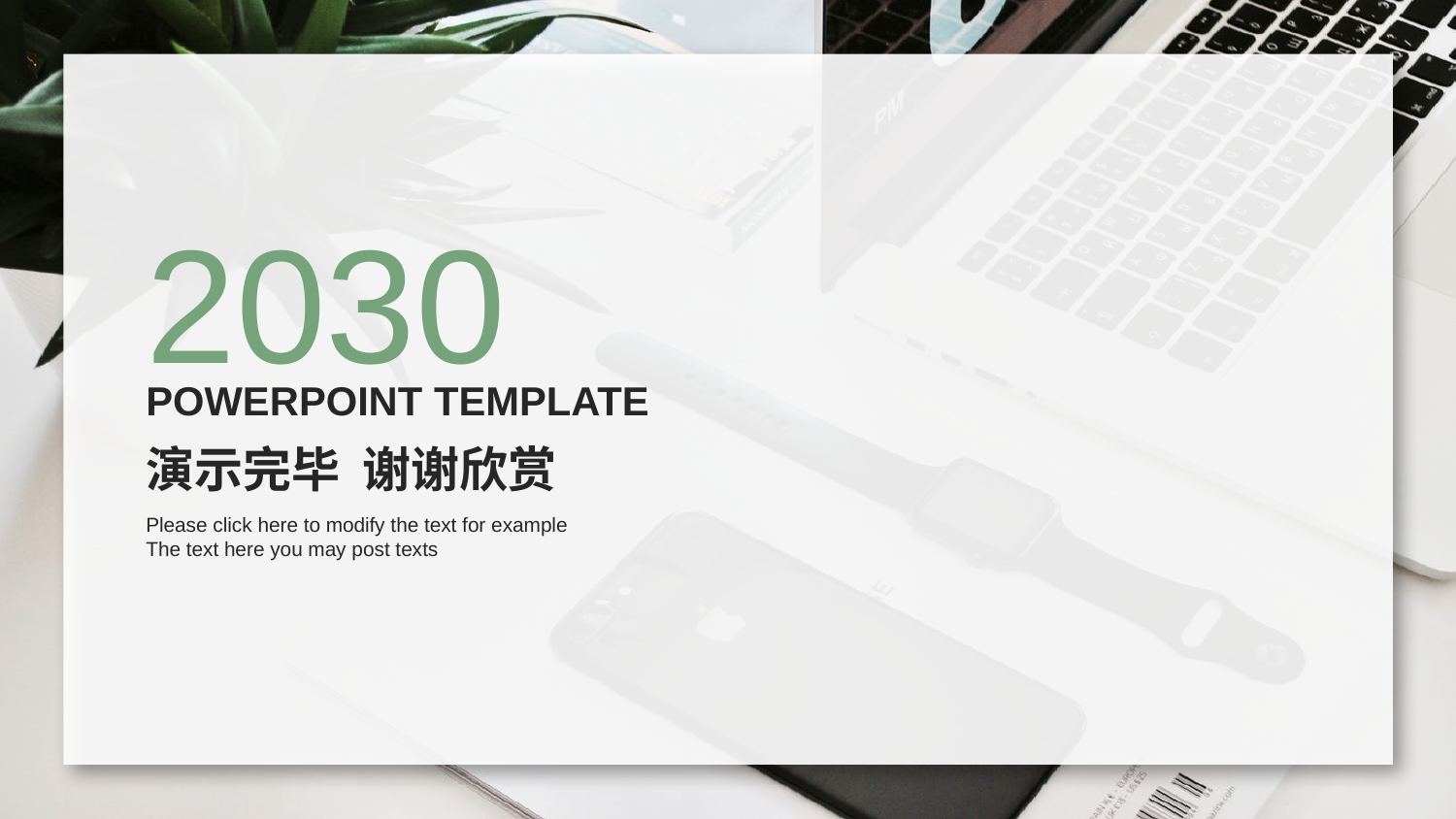

2030
POWERPOINT TEMPLATE
演示完毕  谢谢欣赏
Please click here to modify the text for example
The text here you may post texts